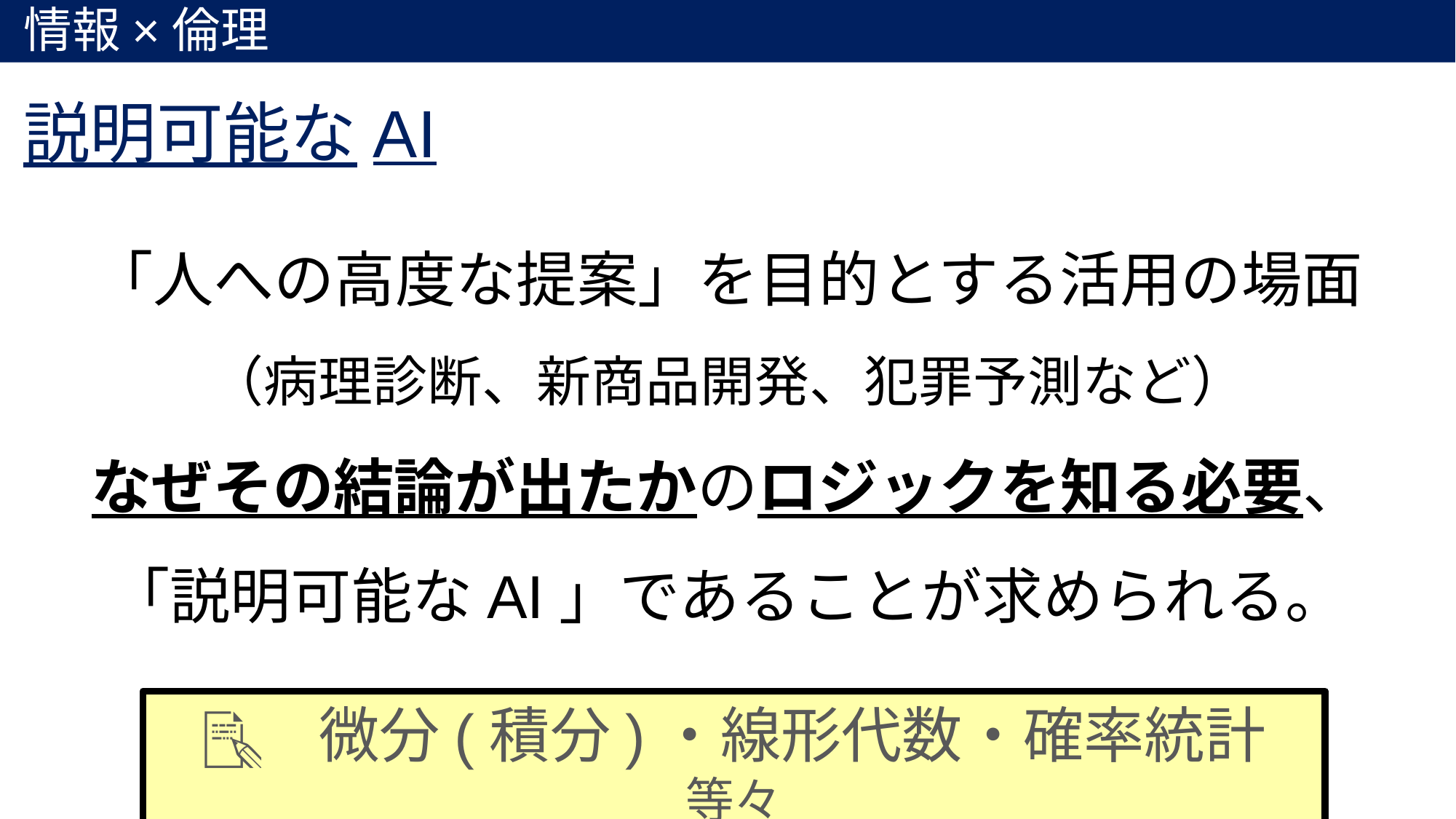

情報×倫理
説明可能なAI
「人への高度な提案」を目的とする活用の場面
（病理診断、新商品開発、犯罪予測など）
なぜその結論が出たかのロジックを知る必要、
「説明可能なAI」であることが求められる。
📝   微分(積分)・線形代数・確率統計 等々